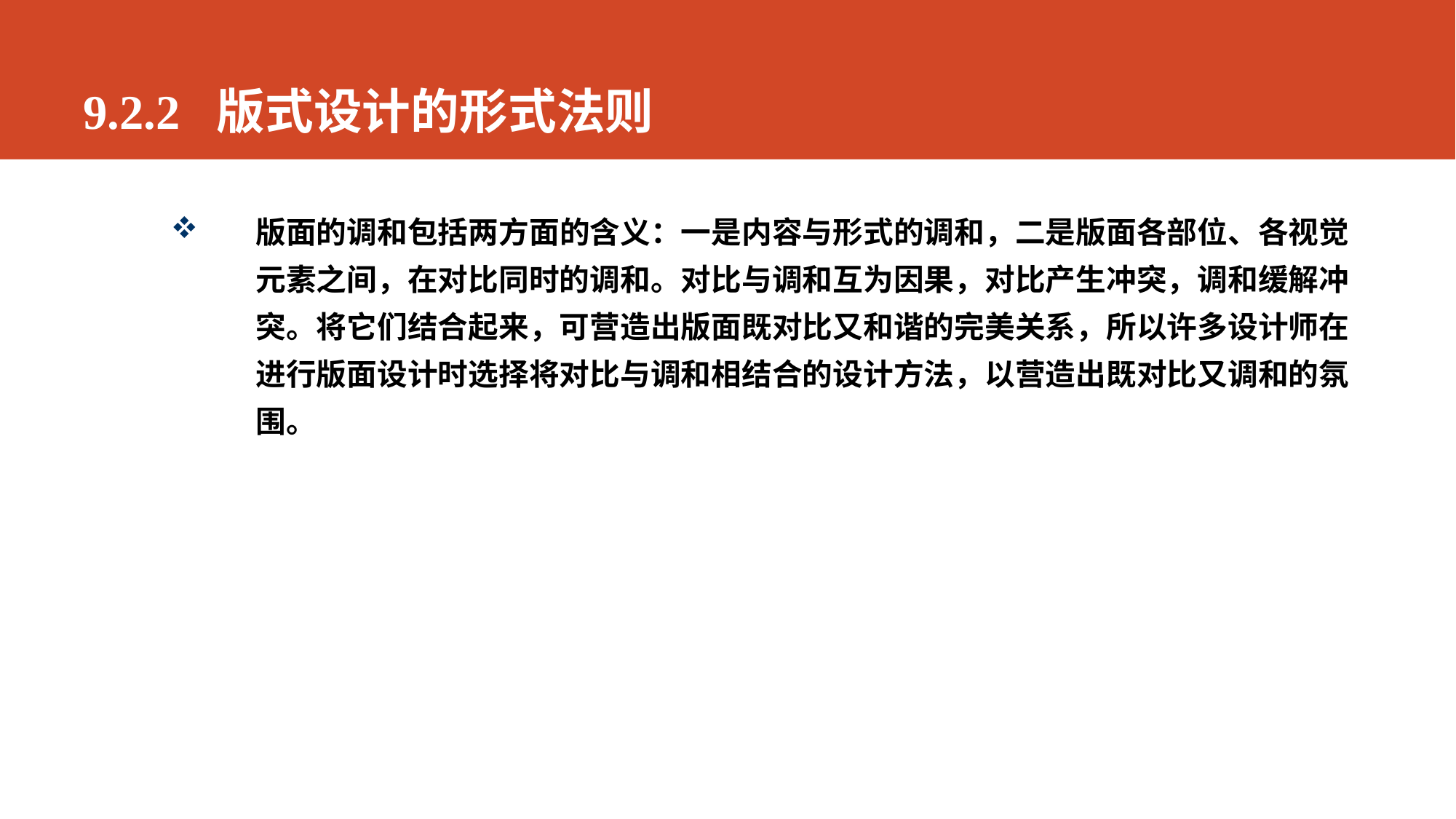

# 9.2.2  版式设计的形式法则
版面的调和包括两方面的含义：一是内容与形式的调和，二是版面各部位、各视觉元素之间，在对比同时的调和。对比与调和互为因果，对比产生冲突，调和缓解冲突。将它们结合起来，可营造出版面既对比又和谐的完美关系，所以许多设计师在进行版面设计时选择将对比与调和相结合的设计方法，以营造出既对比又调和的氛围。